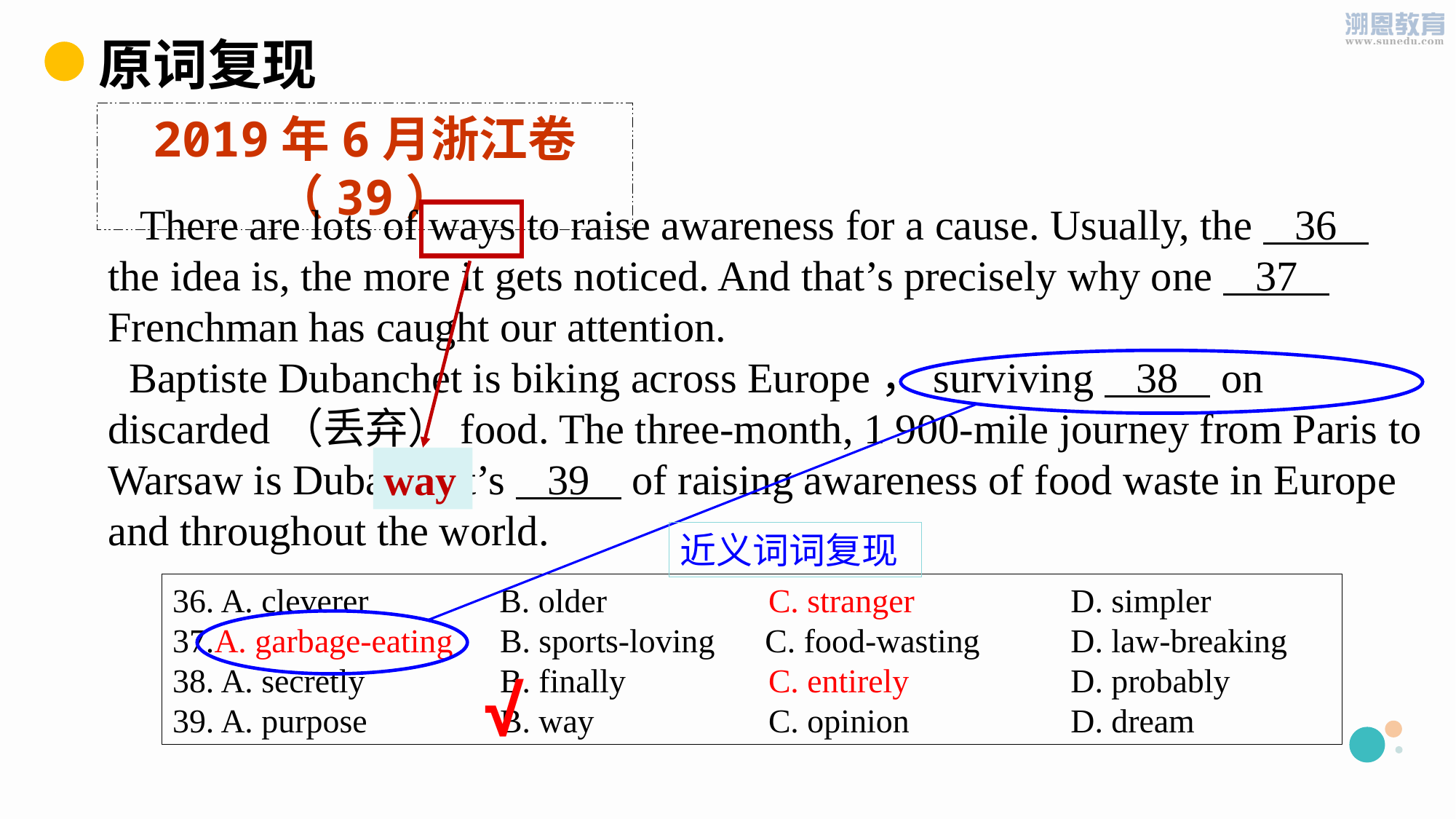

原词复现

2019年6月浙江卷（39）
   There are lots of ways to raise awareness for a cause. Usually, the    36    the idea is, the more it gets noticed. And that’s precisely why one    37    Frenchman has caught our attention.
  Baptiste Dubanchet is biking across Europe，surviving    38    on discarded（丢弃）food. The three-month, 1 900-mile journey from Paris to Warsaw is Dubanchet’s    39    of raising awareness of food waste in Europe and throughout the world.

way
近义词词复现

36. A. cleverer	             B. older		      C. stranger		   D. simpler
37.A. garbage-eating 	B. sports-loving      C. food-wasting	   D. law-breaking
38. A. secretly		B. finally 	      C. entirely		   D. probably
39. A. purpose		B. way		      C. opinion		   D. dream

√
PPT模板下载：www.1ppt.com/moban/     行业PPT模板：www.1ppt.com/hangye/
节日PPT模板：www.1ppt.com/jieri/           PPT素材下载：www.1ppt.com/sucai/
PPT背景图片：www.1ppt.com/beijing/      PPT图表下载：www.1ppt.com/tubiao/
优秀PPT下载：www.1ppt.com/xiazai/        PPT教程： www.1ppt.com/powerpoint/
Word教程： www.1ppt.com/word/              Excel教程：www.1ppt.com/excel/
资料下载：www.1ppt.com/ziliao/                PPT课件下载：www.1ppt.com/kejian/
范文下载：www.1ppt.com/fanwen/             试卷下载：www.1ppt.com/shiti/
教案下载：www.1ppt.com/jiaoan/
字体下载：www.1ppt.com/ziti/